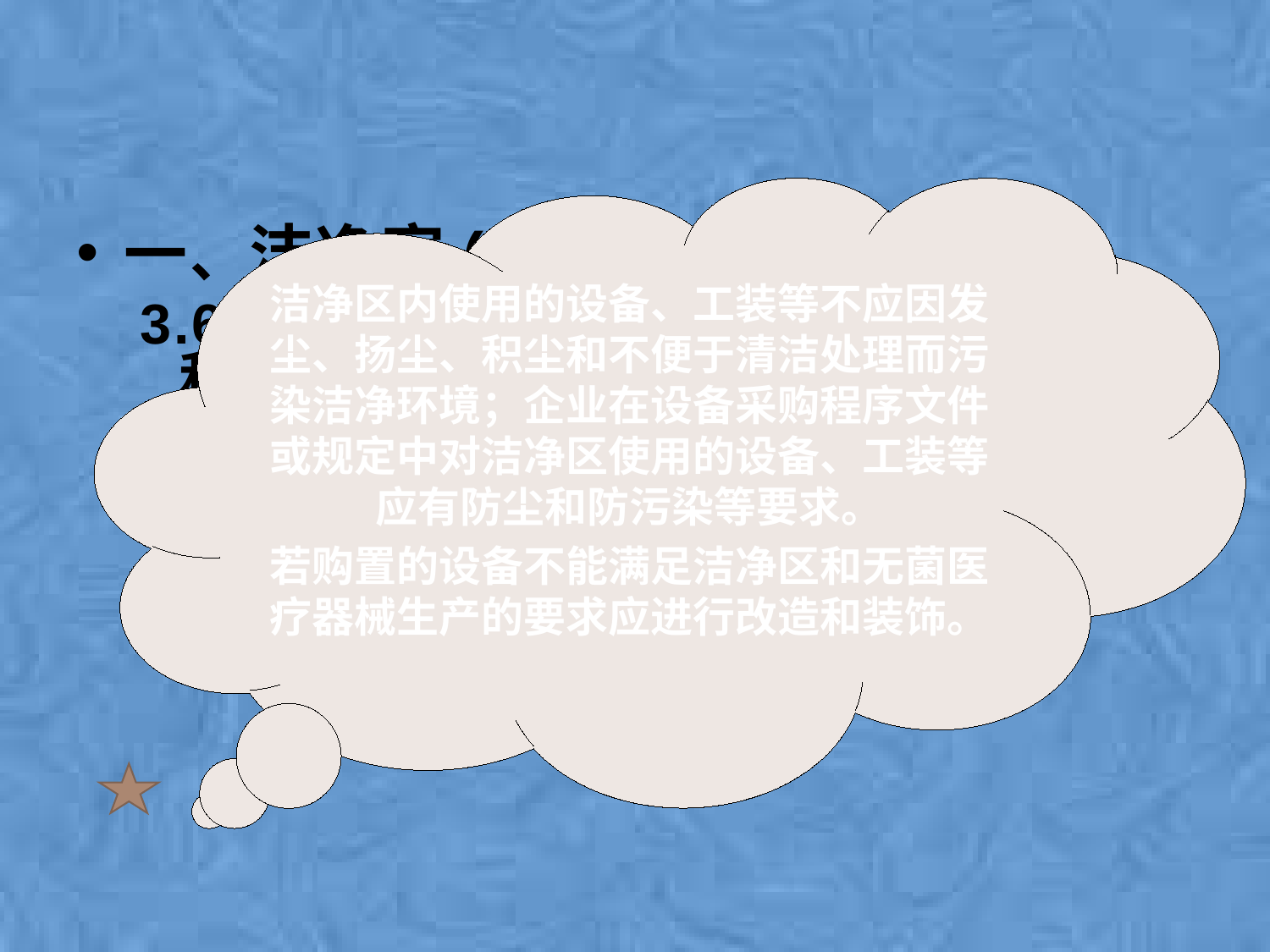

洁净区内使用的设备、工装等不应因发尘、扬尘、积尘和不便于清洁处理而污染洁净环境；企业在设备采购程序文件或规定中对洁净区使用的设备、工装等应有防尘和防污染等要求。
若购置的设备不能满足洁净区和无菌医疗器械生产的要求应进行改造和装饰。
一、洁净室(区)现场检查要点
3.6.1洁净室(区)内的生产设备、工装和工位器具应符合
洁净环境控制要求
工艺文件的要求